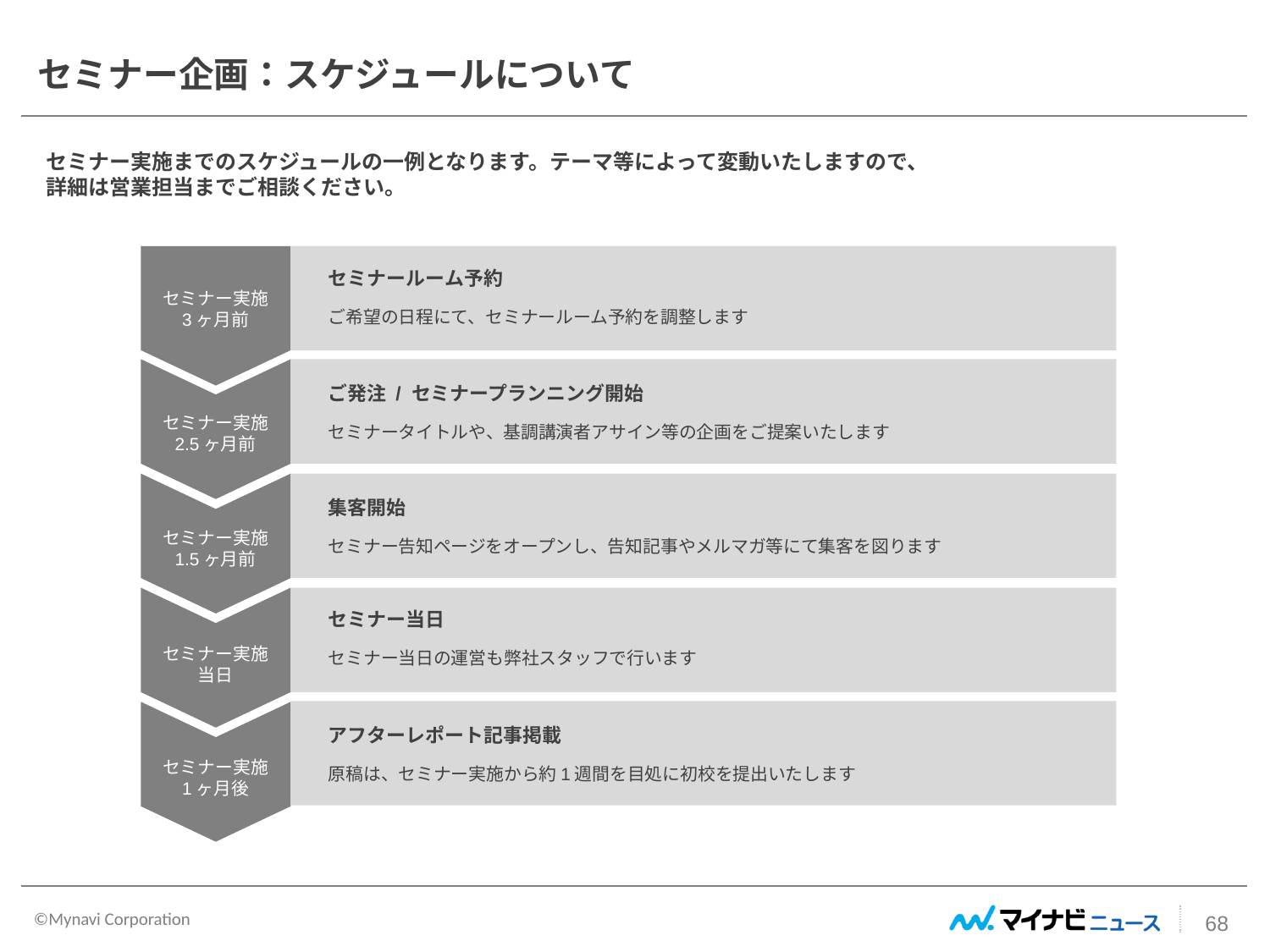

セミナー企画：スケジュールについて
セミナー実施までのスケジュールの一例となります。テーマ等によって変動いたしますので、
詳細は営業担当までご相談ください。

セミナールーム予約
セミナー実施
3ヶ月前
ご希望の日程にて、セミナールーム予約を調整します

ご発注 / セミナープランニング開始
セミナー実施
2.5ヶ月前
セミナータイトルや、基調講演者アサイン等の企画をご提案いたします

集客開始
セミナー実施
1.5ヶ月前
セミナー告知ページをオープンし、告知記事やメルマガ等にて集客を図ります

セミナー当日
セミナー実施
当日
セミナー当日の運営も弊社スタッフで行います

アフターレポート記事掲載
セミナー実施
1ヶ月後
原稿は、セミナー実施から約1週間を目処に初校を提出いたします
68